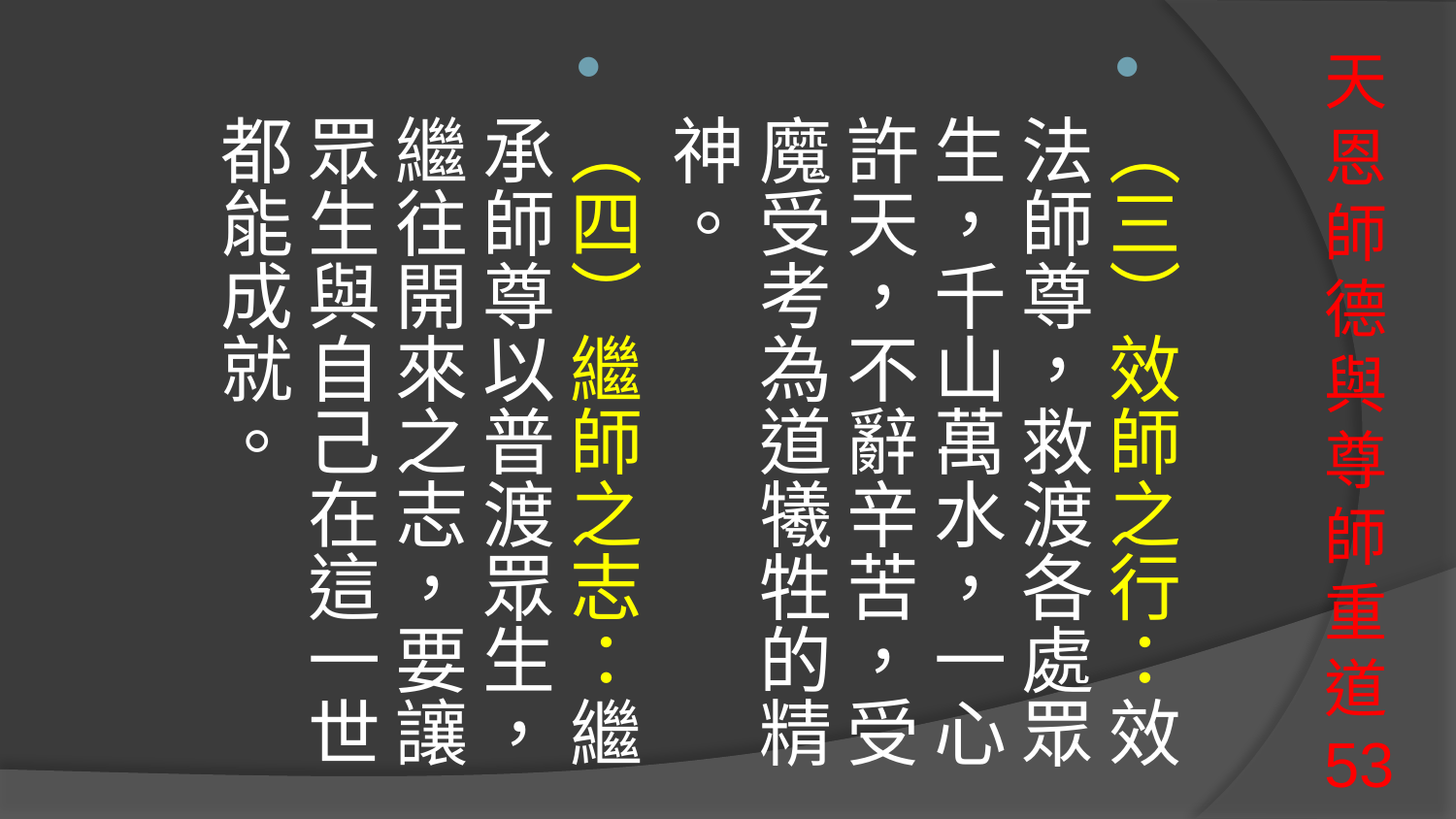

# 天恩師德與尊師重道 53
（三）效師之行：效法師尊，救渡各處眾生，千山萬水，一心許天，不辭辛苦，受魔受考為道犧牲的精神。
（四）繼師之志：繼承師尊以普渡眾生，繼往開來之志，要讓眾生與自己在這一世都能成就。